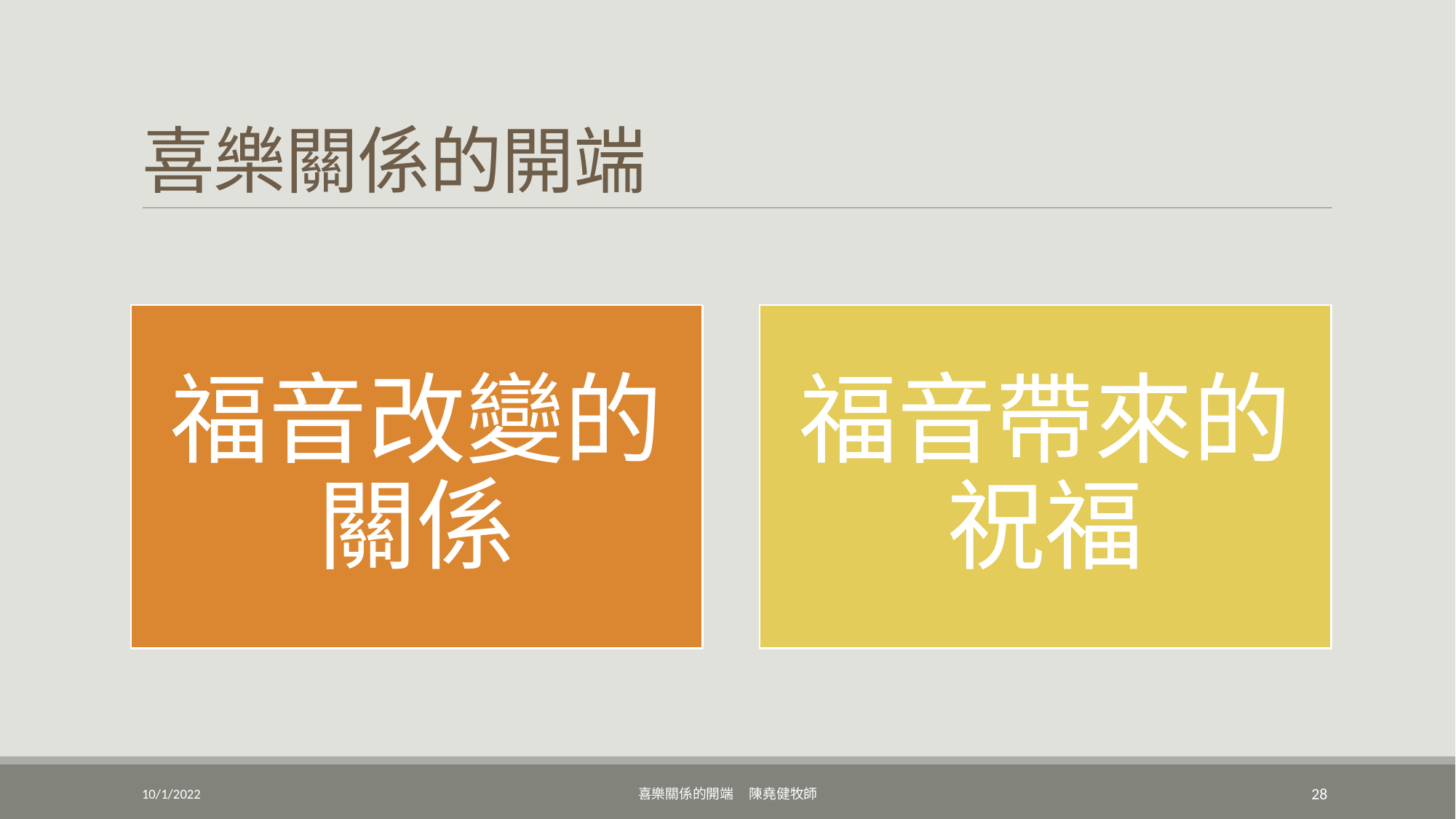

# 喜樂關係的開端
福音改變的關係
福音帶來的祝福
10/1/2022
喜樂關係的開端     陳堯健牧師
28